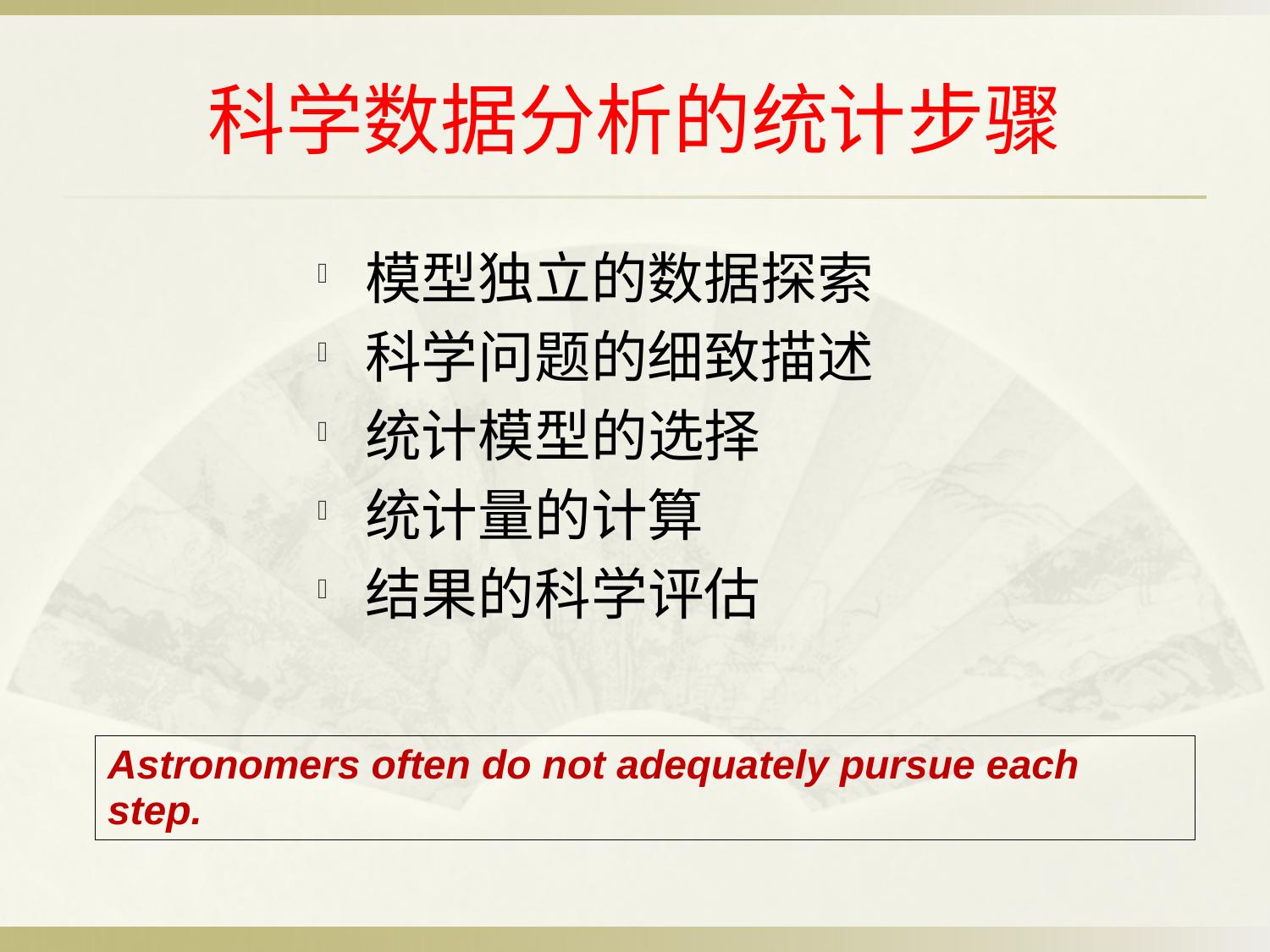

# 科学数据分析的统计步骤
模型独立的数据探索
科学问题的细致描述
统计模型的选择
统计量的计算
结果的科学评估
| Astronomers often do not adequately pursue each step. |
| --- |